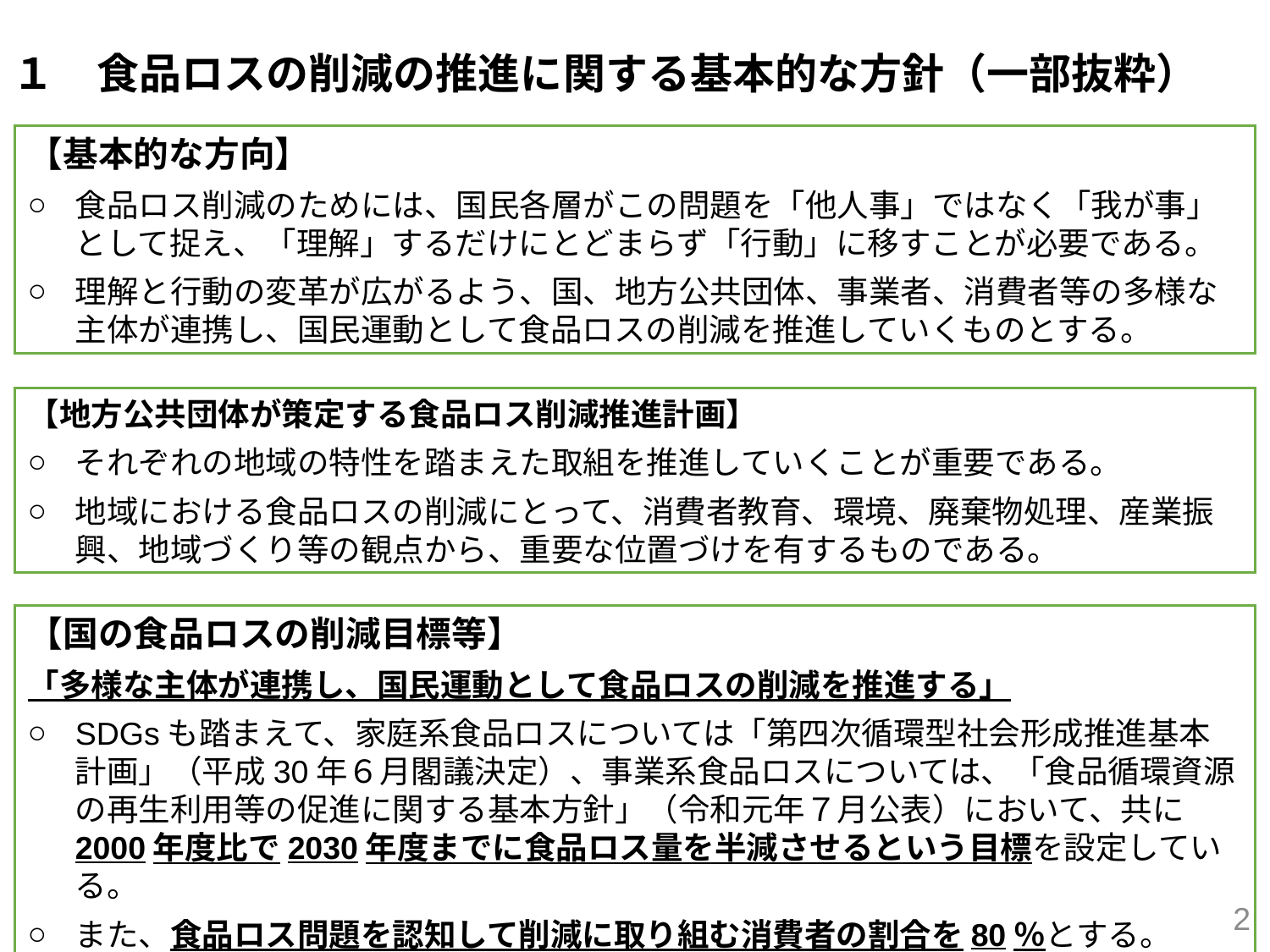

１　食品ロスの削減の推進に関する基本的な方針（一部抜粋）
【基本的な方向】
食品ロス削減のためには、国民各層がこの問題を「他人事」ではなく「我が事」として捉え、「理解」するだけにとどまらず「行動」に移すことが必要である。
理解と行動の変革が広がるよう、国、地方公共団体、事業者、消費者等の多様な主体が連携し、国民運動として食品ロスの削減を推進していくものとする。
【地方公共団体が策定する食品ロス削減推進計画】
それぞれの地域の特性を踏まえた取組を推進していくことが重要である。
地域における食品ロスの削減にとって、消費者教育、環境、廃棄物処理、産業振興、地域づくり等の観点から、重要な位置づけを有するものである。
【国の食品ロスの削減目標等】
「多様な主体が連携し、国民運動として食品ロスの削減を推進する」
SDGsも踏まえて、家庭系食品ロスについては「第四次循環型社会形成推進基本計画」（平成30年６月閣議決定）、事業系食品ロスについては、「食品循環資源の再生利用等の促進に関する基本方針」（令和元年７月公表）において、共に2000年度比で2030年度までに食品ロス量を半減させるという目標を設定している。
また、食品ロス問題を認知して削減に取り組む消費者の割合を80％とする。
2